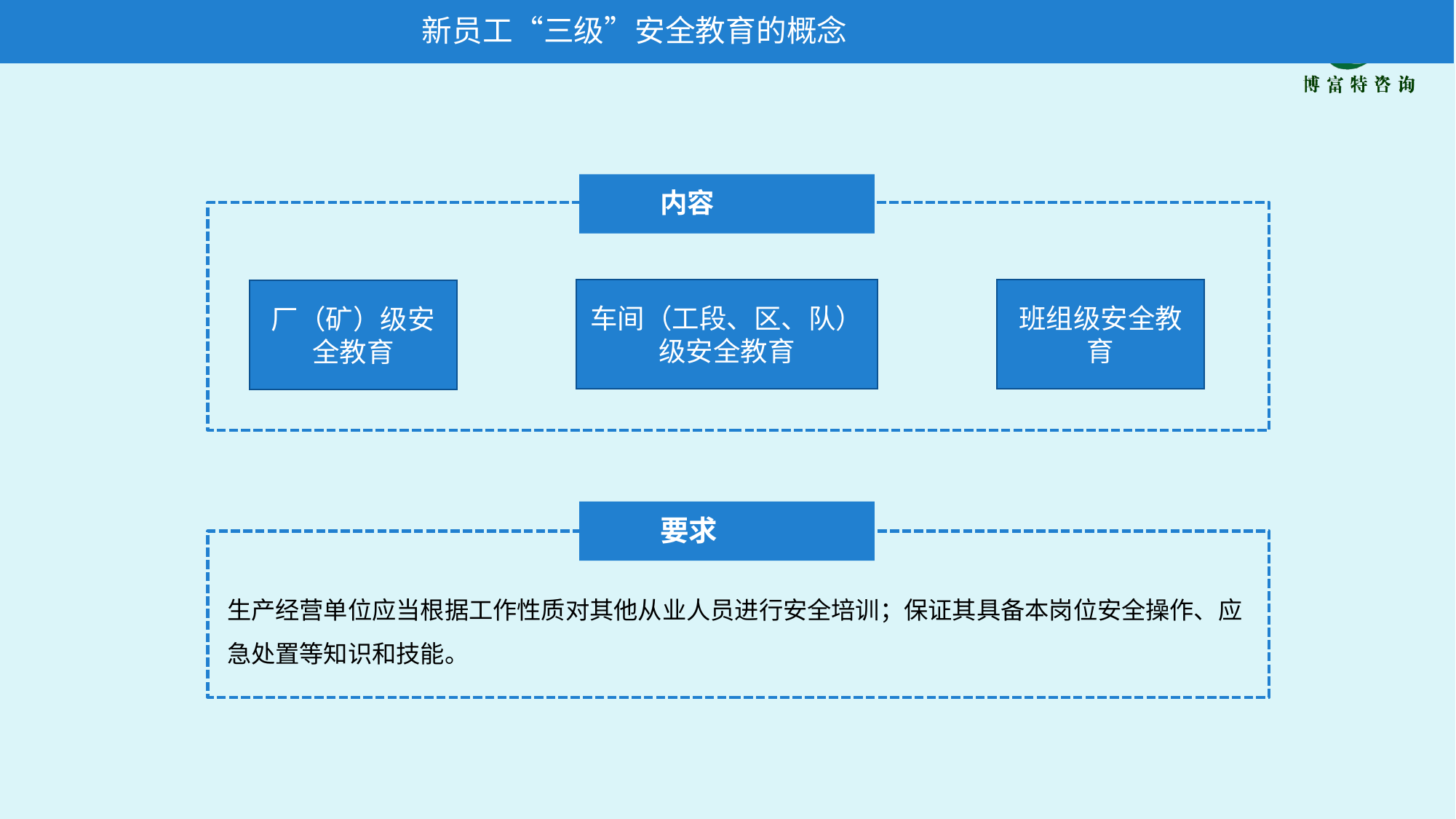

新员工“三级”安全教育的概念

内容

车间（工段、区、队）级安全教育
班组级安全教育
厂（矿）级安全教育

要求

生产经营单位应当根据工作性质对其他从业人员进行安全培训；保证其具备本岗位安全操作、应急处置等知识和技能。